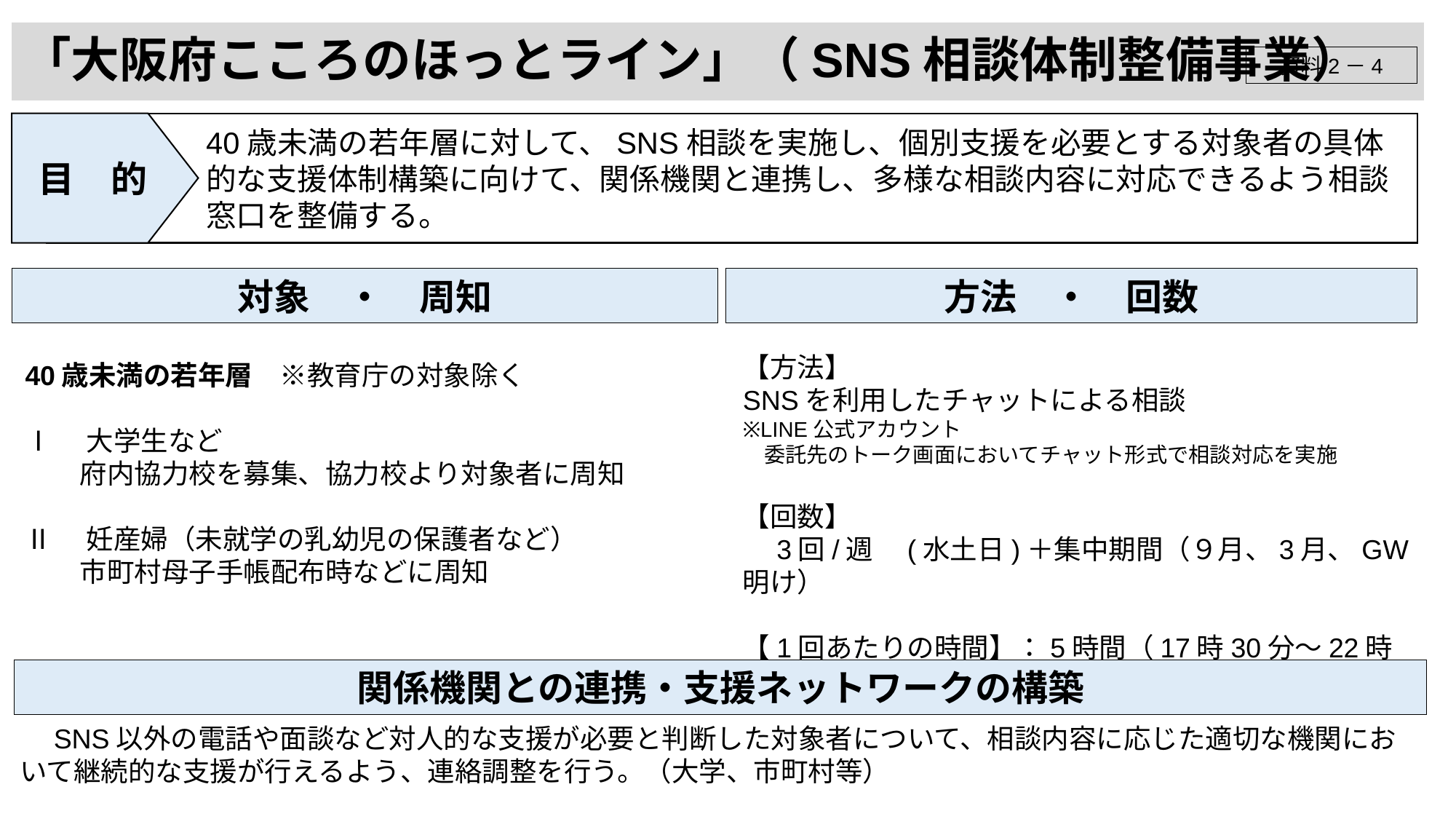

# 「大阪府こころのほっとライン」（SNS相談体制整備事業）
資料2－4
目　的
40歳未満の若年層に対して、SNS相談を実施し、個別支援を必要とする対象者の具体的な支援体制構築に向けて、関係機関と連携し、多様な相談内容に対応できるよう相談窓口を整備する。
方法　・　回数
対象　・　周知
【方法】
SNSを利用したチャットによる相談
※LINE公式アカウント
　委託先のトーク画面においてチャット形式で相談対応を実施

【回数】
　3回/週　(水土日)＋集中期間（９月、3月、GW明け）

【1回あたりの時間】：5時間（17時30分～22時30分）
40歳未満の若年層　※教育庁の対象除く

Ⅰ　大学生など
　　府内協力校を募集、協力校より対象者に周知

Ⅱ　妊産婦（未就学の乳幼児の保護者など）
　　市町村母子手帳配布時などに周知
関係機関との連携・支援ネットワークの構築
　SNS以外の電話や面談など対人的な支援が必要と判断した対象者について、相談内容に応じた適切な機関において継続的な支援が行えるよう、連絡調整を行う。（大学、市町村等）